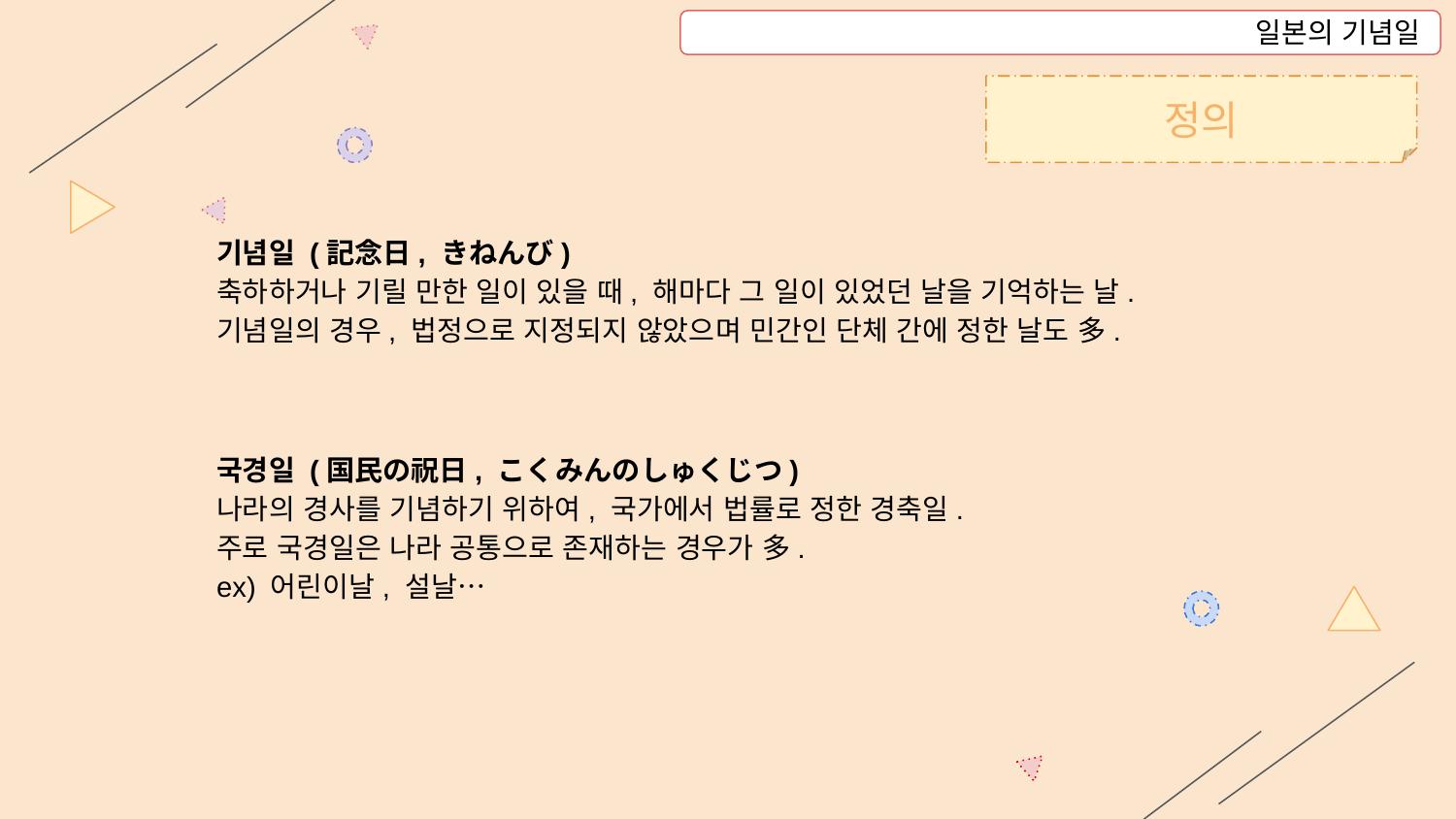

일본의 기념일

정의

기념일 (記念日, きねんび)
축하하거나 기릴 만한 일이 있을 때, 해마다 그 일이 있었던 날을 기억하는 날.
기념일의 경우, 법정으로 지정되지 않았으며 민간인 단체 간에 정한 날도 多.
국경일 (国民の祝日, こくみんのしゅくじつ)
나라의 경사를 기념하기 위하여, 국가에서 법률로 정한 경축일.
주로 국경일은 나라 공통으로 존재하는 경우가 多.
ex) 어린이날, 설날…